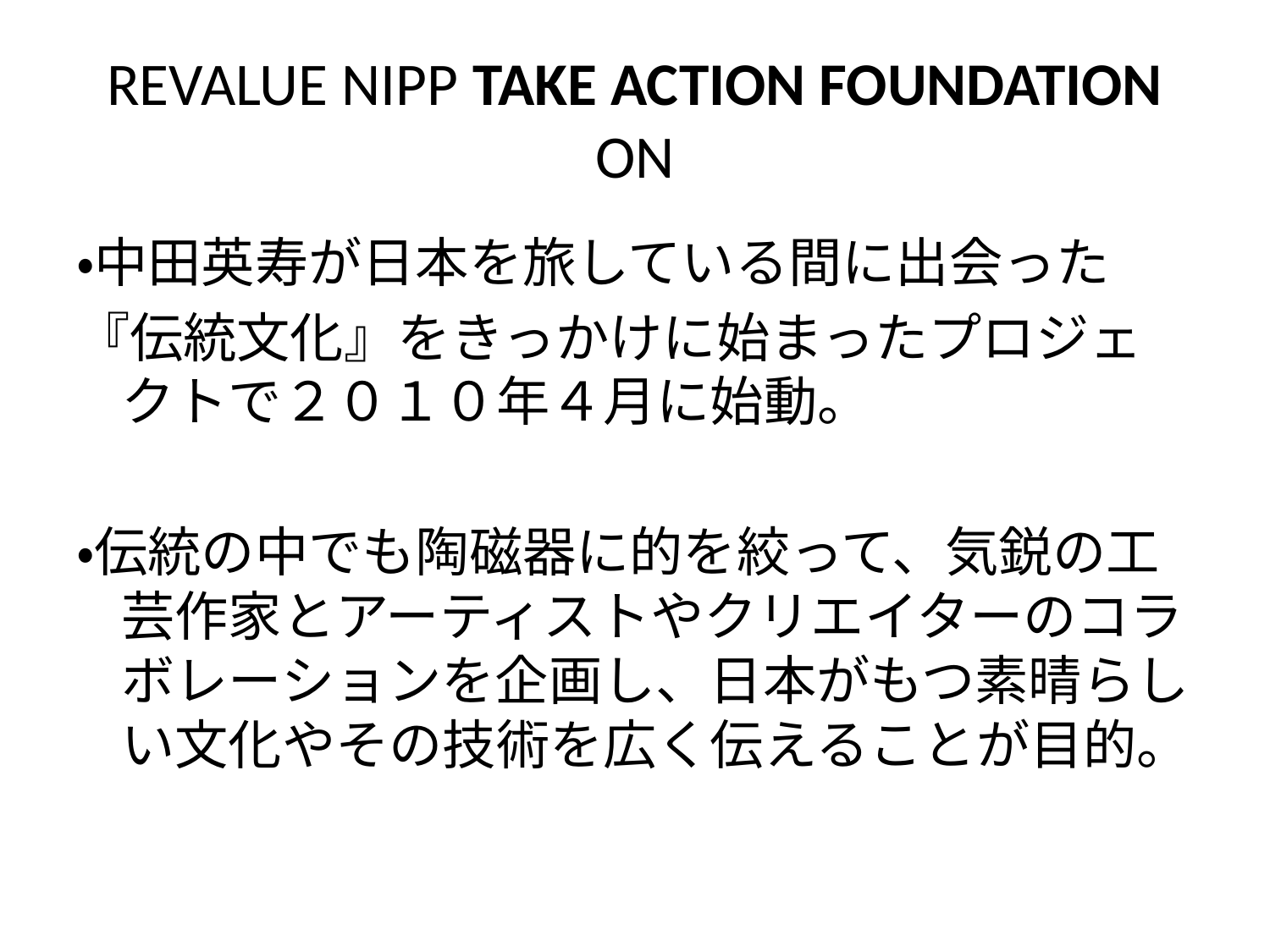

# REVALUE NIPP TAKE ACTION FOUNDATION ON
・中田英寿が日本を旅している間に出会った
『伝統文化』をきっかけに始まったプロジェクトで２０１０年４月に始動。

・伝統の中でも陶磁器に的を絞って、気鋭の工芸作家とアーティストやクリエイターのコラボレーションを企画し、日本がもつ素晴らしい文化やその技術を広く伝えることが目的。